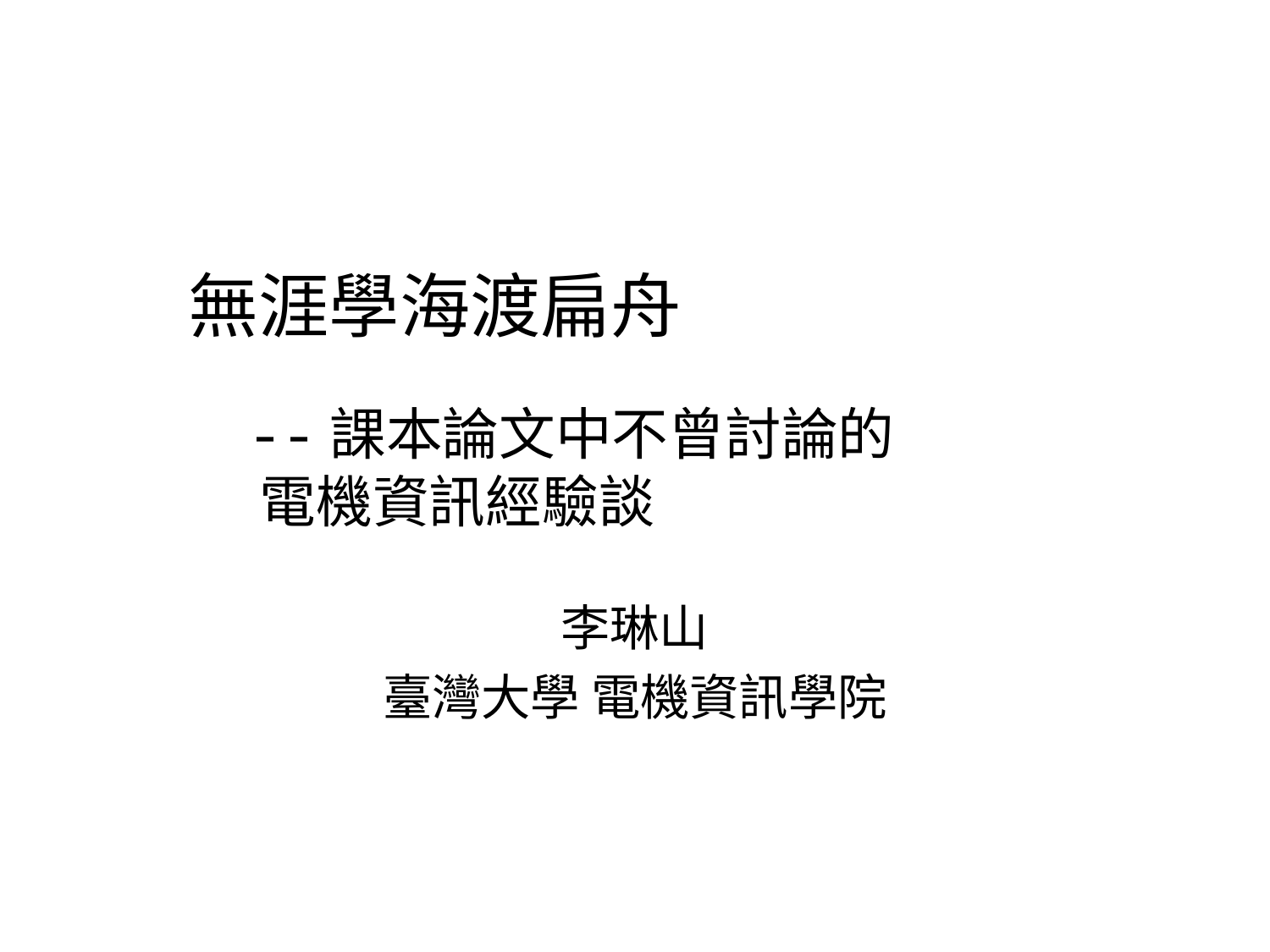

# 無涯學海渡扁舟 --課本論文中不曾討論的 電機資訊經驗談
李琳山
臺灣大學 電機資訊學院